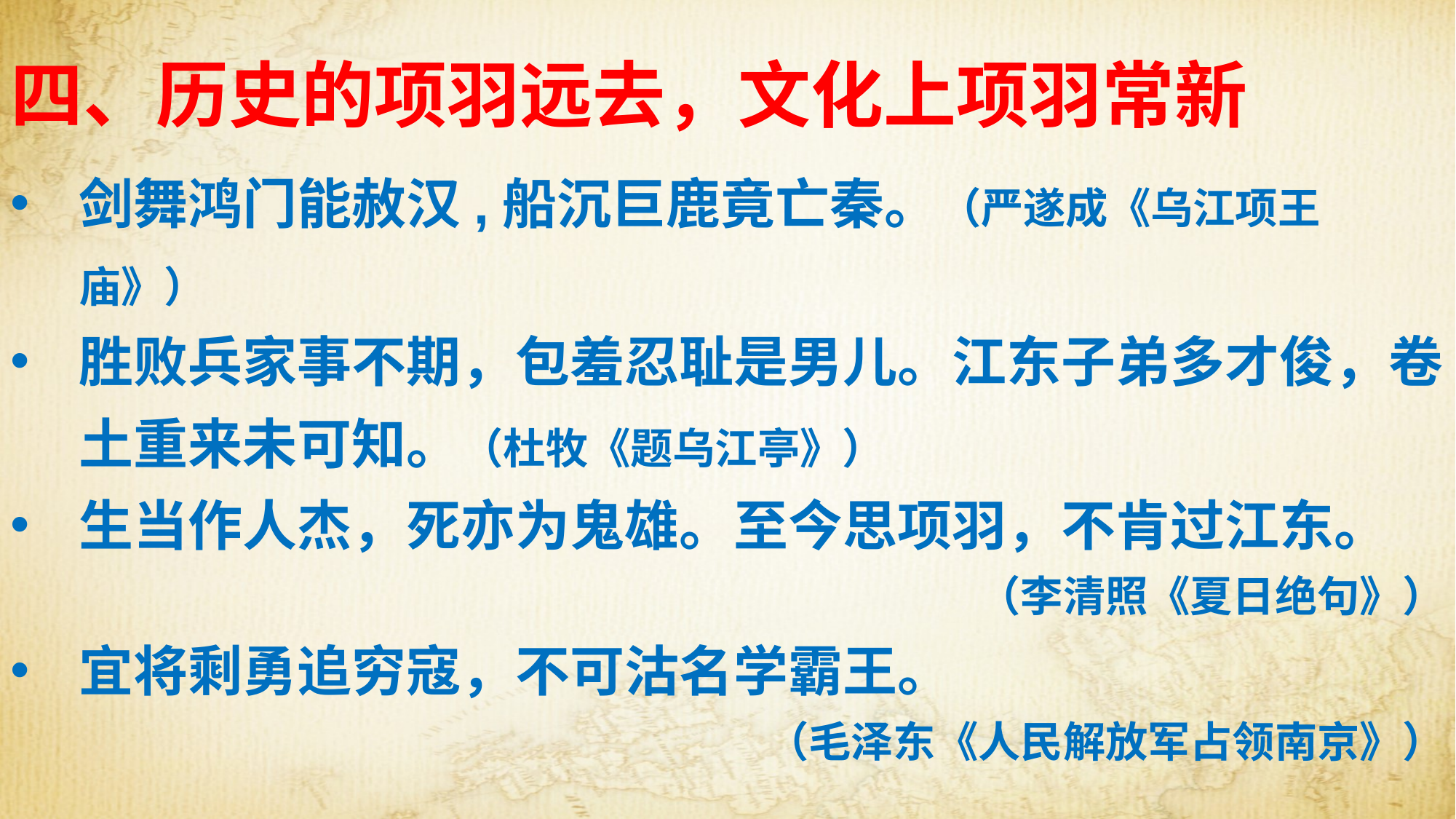

四、历史的项羽远去，文化上项羽常新
剑舞鸿门能赦汉,船沉巨鹿竟亡秦。（严遂成《乌江项王庙》）
胜败兵家事不期，包羞忍耻是男儿。江东子弟多才俊，卷土重来未可知。（杜牧《题乌江亭》）
生当作人杰，死亦为鬼雄。至今思项羽，不肯过江东。
（李清照《夏日绝句》）
宜将剩勇追穷寇，不可沽名学霸王。
（毛泽东《人民解放军占领南京》）